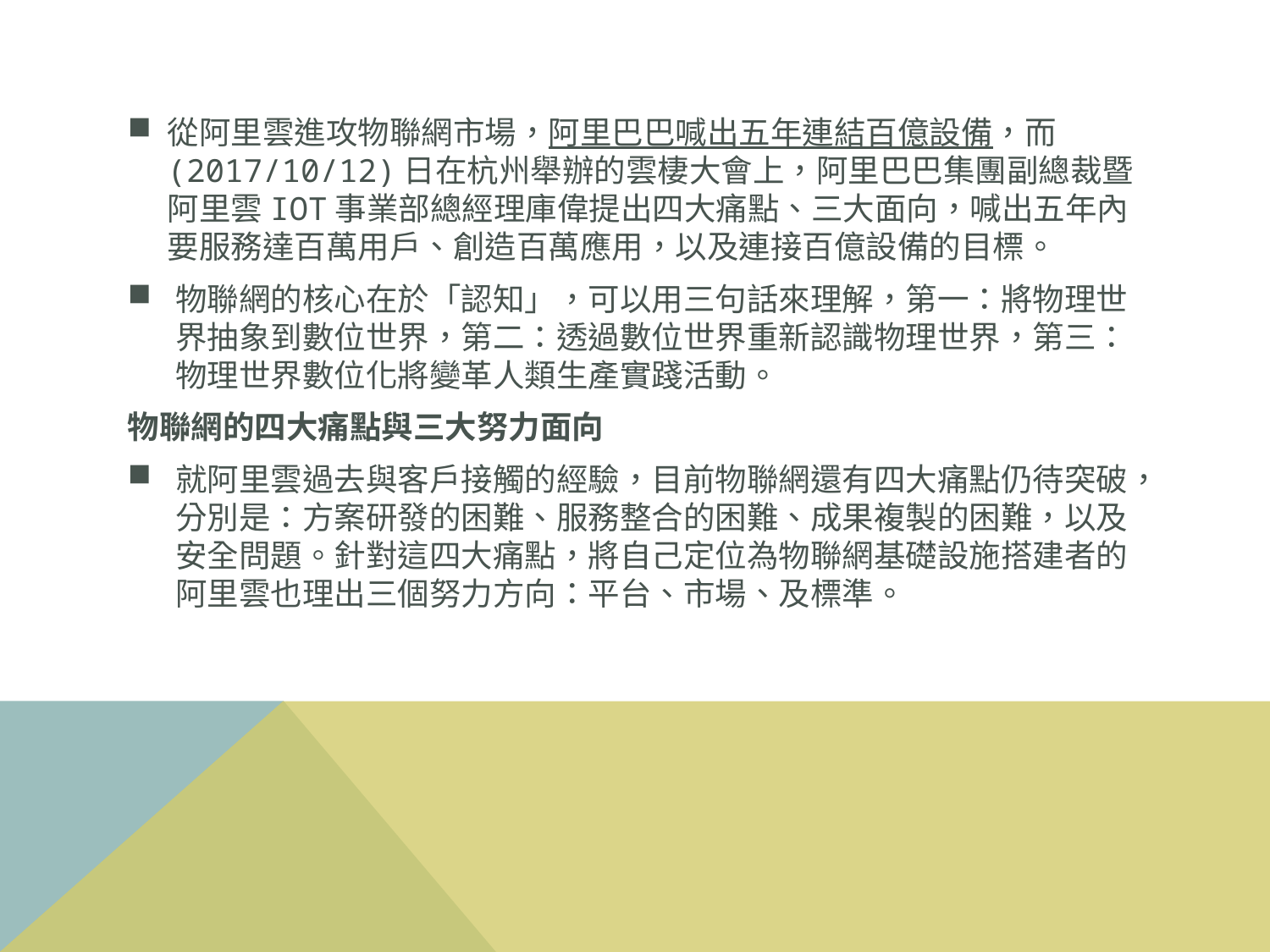

從阿里雲進攻物聯網市場，阿里巴巴喊出五年連結百億設備，而(2017/10/12)日在杭州舉辦的雲棲大會上，阿里巴巴集團副總裁暨阿里雲IoT事業部總經理庫偉提出四大痛點、三大面向，喊出五年內要服務達百萬用戶、創造百萬應用，以及連接百億設備的目標。
物聯網的核心在於「認知」，可以用三句話來理解，第一：將物理世界抽象到數位世界，第二：透過數位世界重新認識物理世界，第三：物理世界數位化將變革人類生產實踐活動。
物聯網的四大痛點與三大努力面向
就阿里雲過去與客戶接觸的經驗，目前物聯網還有四大痛點仍待突破，分別是：方案研發的困難、服務整合的困難、成果複製的困難，以及安全問題。針對這四大痛點，將自己定位為物聯網基礎設施搭建者的阿里雲也理出三個努力方向：平台、市場、及標準。